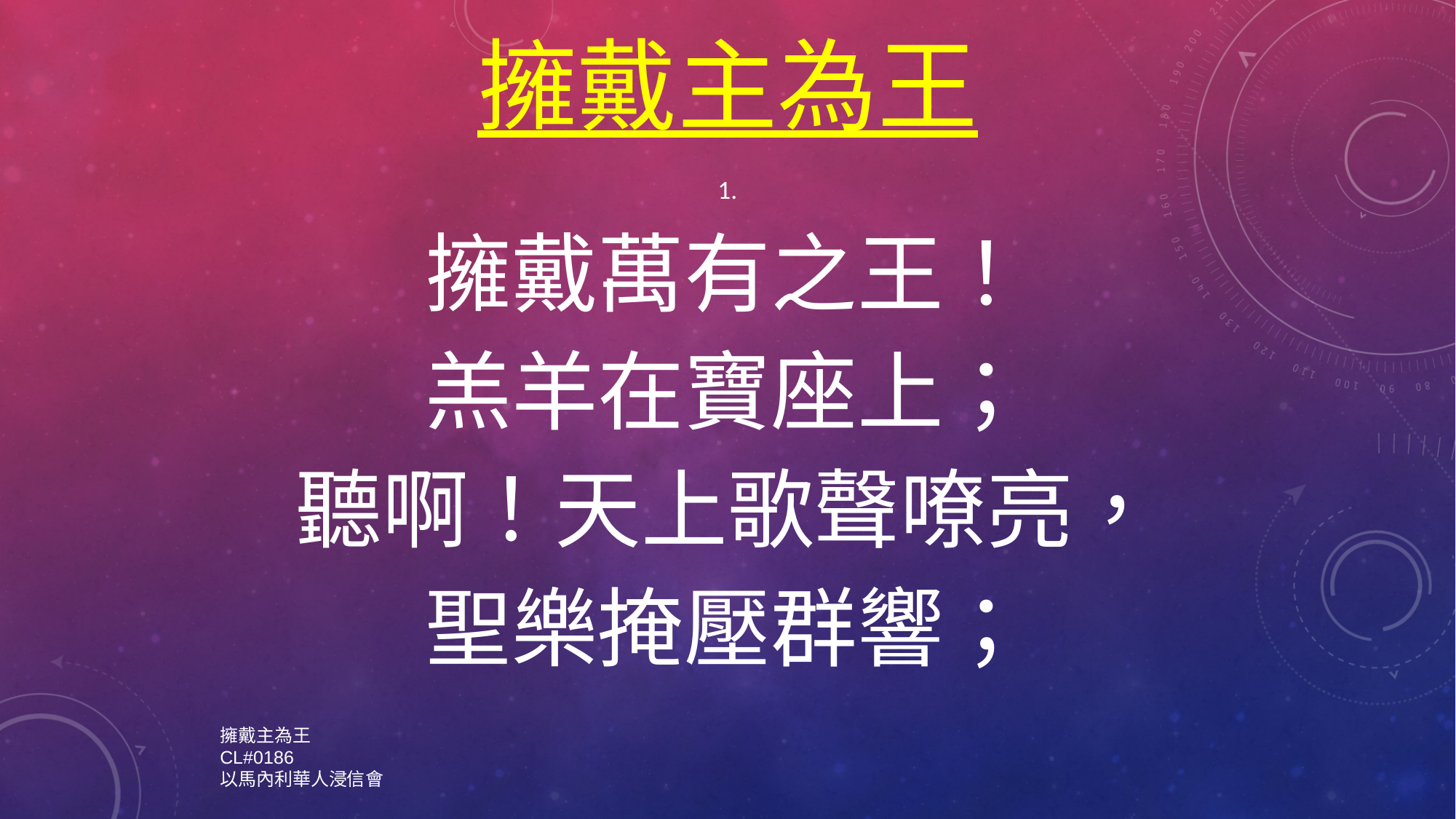

擁戴主為王
1.
擁戴萬有之王！
羔羊在寶座上；
聽啊！天上歌聲嘹亮，
聖樂掩壓群響；
擁戴主為王
CL#0186
以馬內利華人浸信會